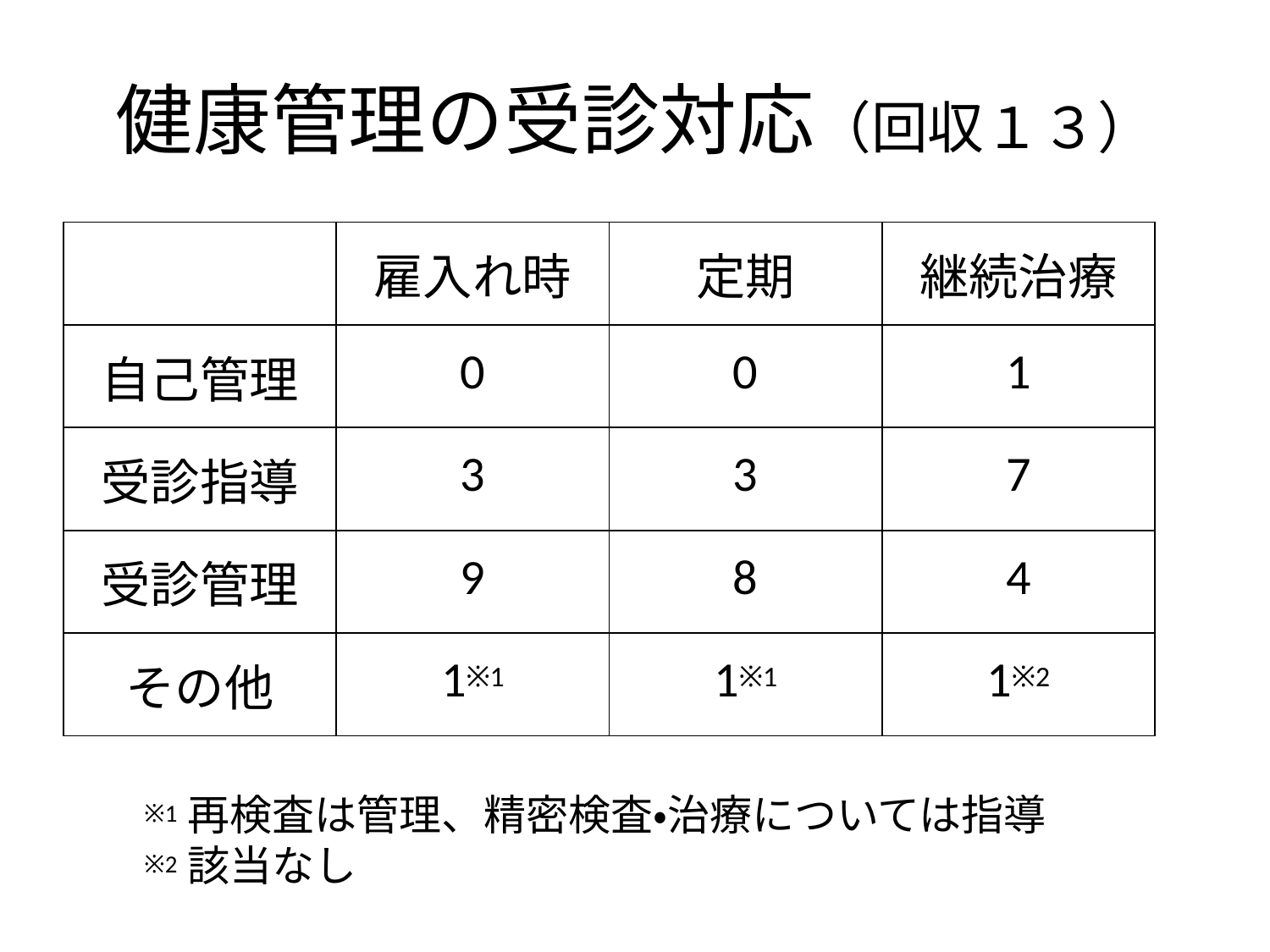

# 健康管理の受診対応（回収１３）
|  | 雇入れ時 | 定期 | 継続治療 |
| --- | --- | --- | --- |
| 自己管理 | 0 | 0 | 1 |
| 受診指導 | 3 | 3 | 7 |
| 受診管理 | 9 | 8 | 4 |
| その他 | 1※1 | 1※1 | 1※2 |
※1再検査は管理、精密検査・治療については指導
※2該当なし